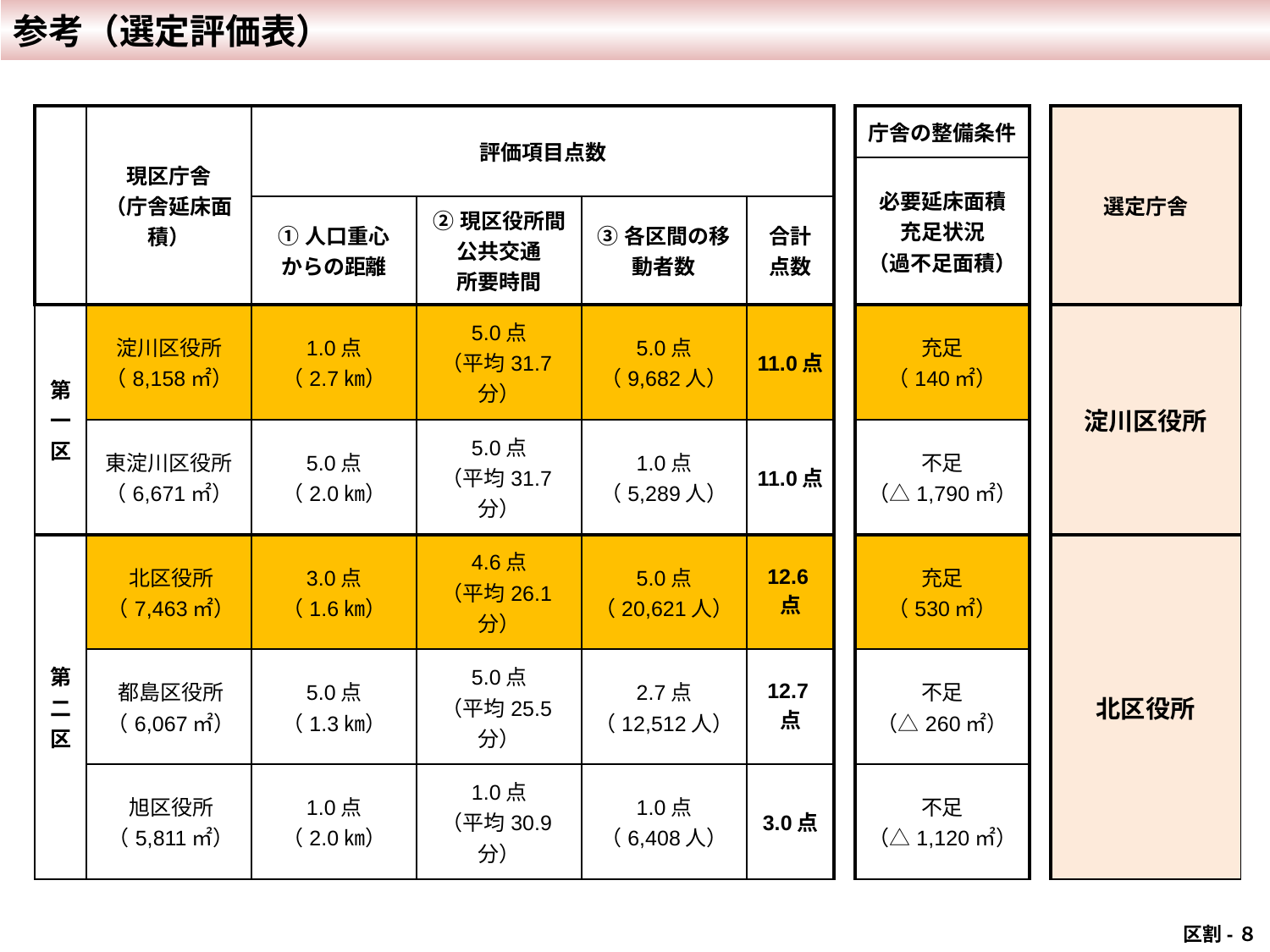

参考（選定評価表）
|  | 現区庁舎 （庁舎延床面積） | 評価項目点数 |  |  |  |  | 庁舎の整備条件 |  | 選定庁舎 |
| --- | --- | --- | --- | --- | --- | --- | --- | --- | --- |
|  |  |  |  |  |  |  | 必要延床面積 充足状況 （過不足面積） |  |  |
|  |  | ①人口重心 からの距離 | ②現区役所間 公共交通 所要時間 | ③各区間の移動者数 | 合計 点数 |  |  |  |  |
| 第 一 区 | 淀川区役所 （8,158㎡） | 1.0点 （2.7㎞） | 5.0点 （平均31.7分） | 5.0点 （9,682人） | 11.0点 |  | 充足 （140㎡） |  | 淀川区役所 |
|  | 東淀川区役所 （6,671㎡） | 5.0点 （2.0㎞） | 5.0点 （平均31.7分） | 1.0点 （5,289人） | 11.0点 |  | 不足 （△1,790㎡） |  |  |
| 第 二 区 | 北区役所 （7,463㎡） | 3.0点 （1.6㎞） | 4.6点 （平均26.1分） | 5.0点 （20,621人） | 12.6点 |  | 充足 （530㎡） |  | 北区役所 |
|  | 都島区役所 （6,067㎡） | 5.0点 （1.3㎞） | 5.0点 （平均25.5分） | 2.7点 （12,512人） | 12.7点 |  | 不足 （△260㎡） |  |  |
|  | 旭区役所 （5,811㎡） | 1.0点 （2.0㎞） | 1.0点 （平均30.9分） | 1.0点 （6,408人） | 3.0点 |  | 不足 （△1,120㎡） |  |  |
 区割-８